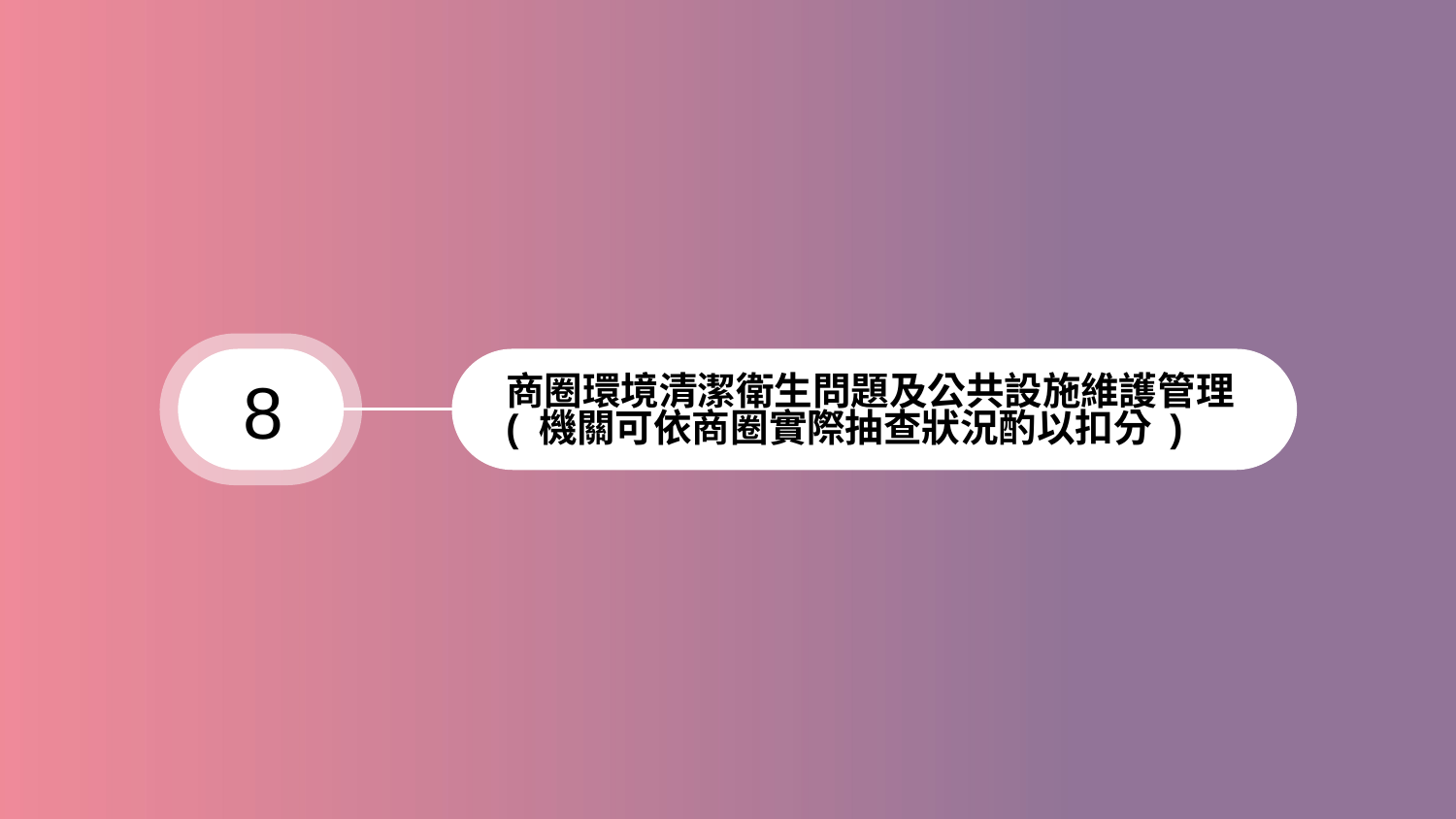

8
商圈環境清潔衛生問題及公共設施維護管理
( 機關可依商圈實際抽查狀況酌以扣分 )